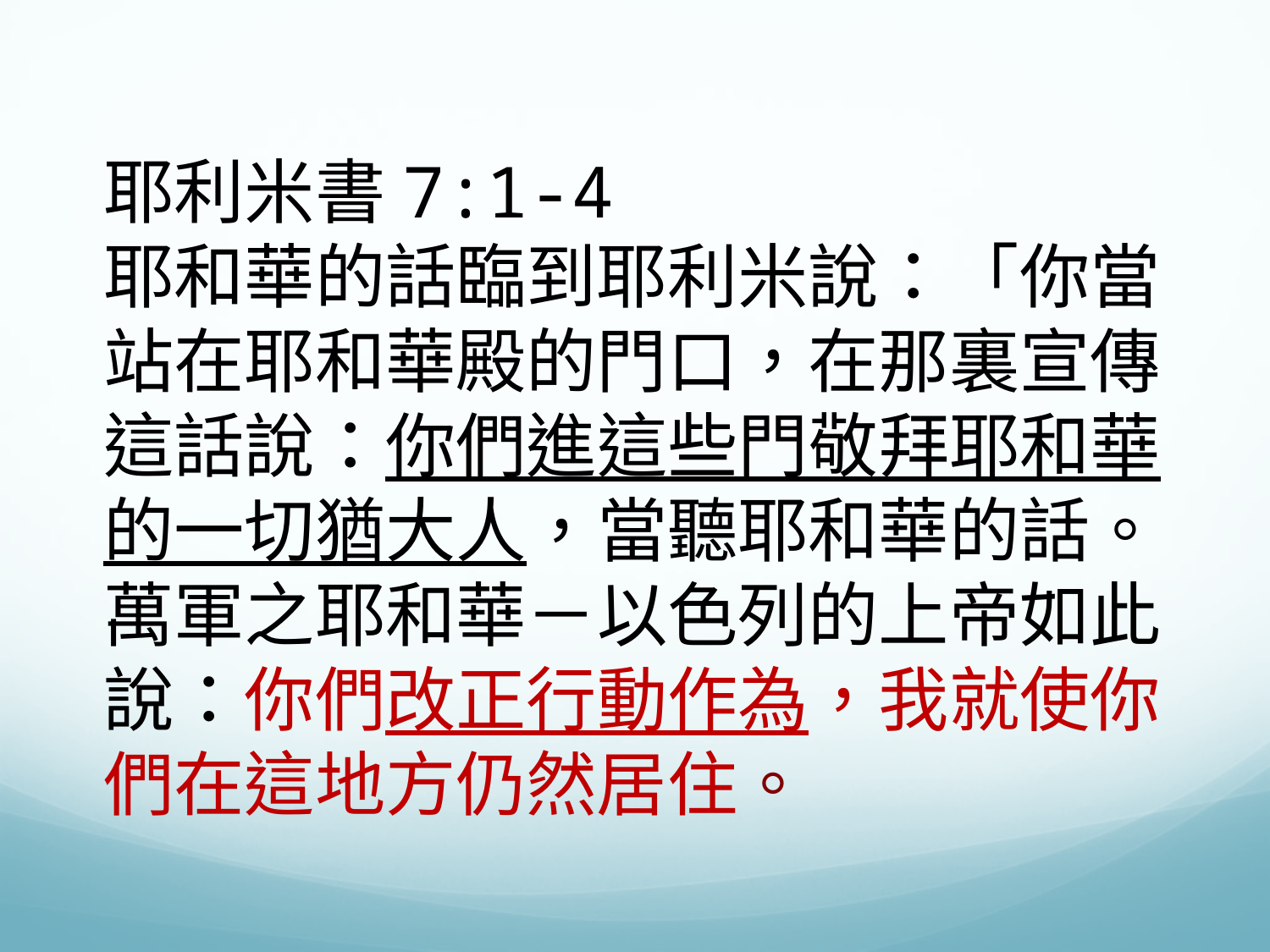

耶利米書7:1-4
耶和華的話臨到耶利米說：「你當站在耶和華殿的門口，在那裏宣傳這話說：你們進這些門敬拜耶和華的一切猶大人，當聽耶和華的話。萬軍之耶和華－以色列的上帝如此說：你們改正行動作為，我就使你們在這地方仍然居住。